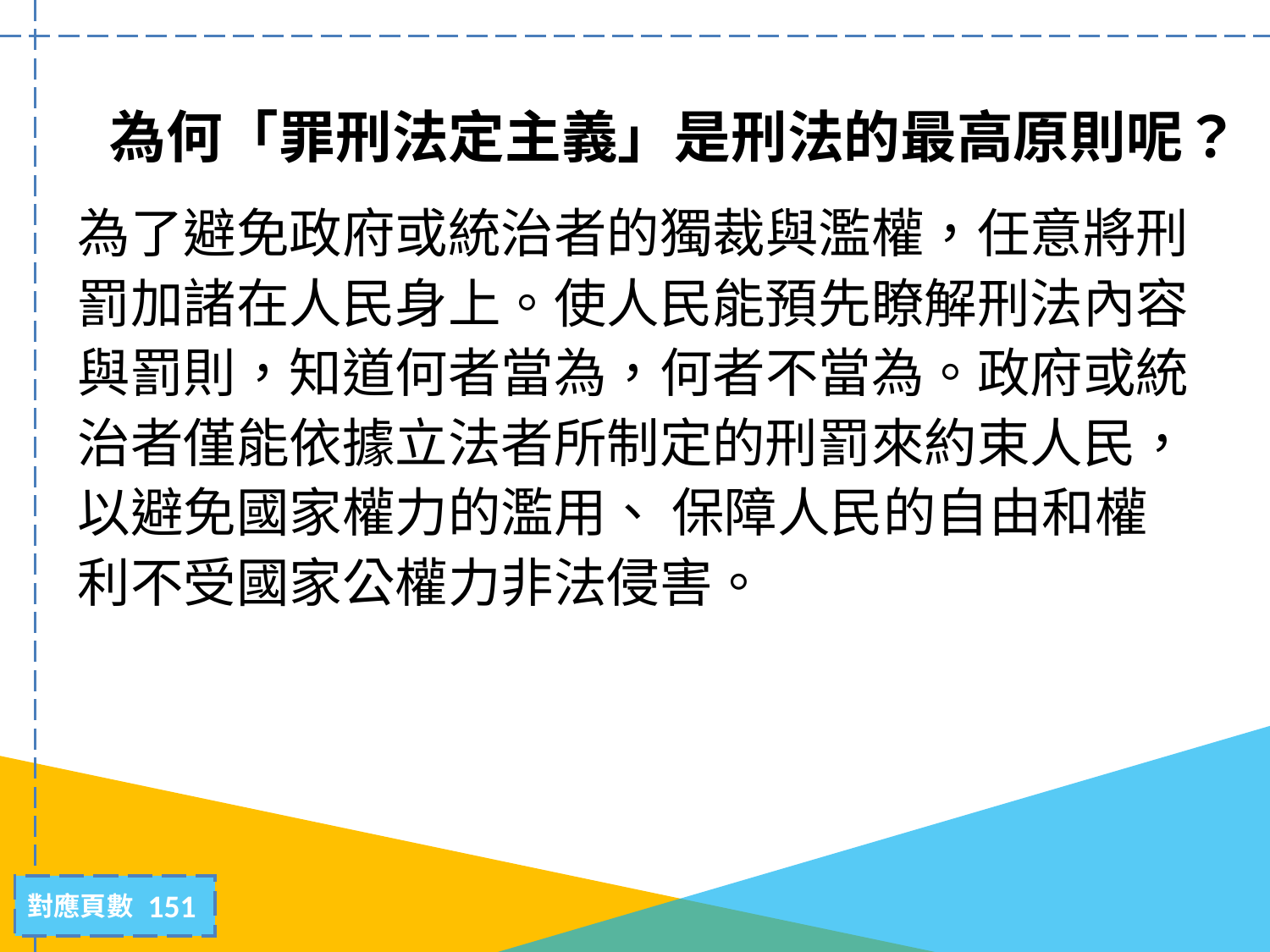

# 為何「罪刑法定主義」是刑法的最高原則呢？
為了避免政府或統治者的獨裁與濫權，任意將刑罰加諸在人民身上。使人民能預先瞭解刑法內容與罰則，知道何者當為，何者不當為。政府或統治者僅能依據立法者所制定的刑罰來約束人民，以避免國家權力的濫用、 保障人民的自由和權利不受國家公權力非法侵害。
151